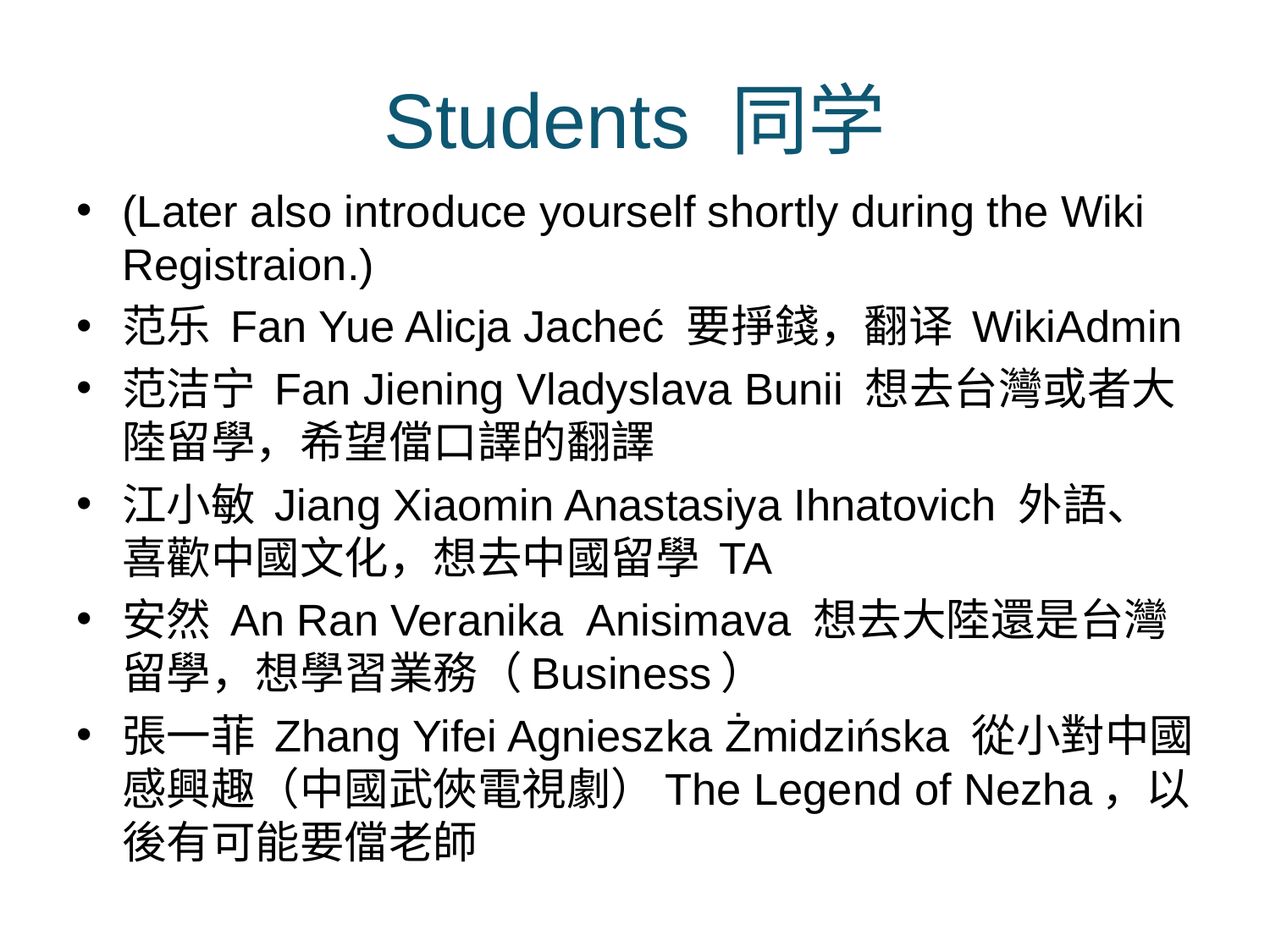

# Students 同学
(Later also introduce yourself shortly during the Wiki Registraion.)
范乐 Fan Yue Alicja Jacheć 要掙錢，翻译 WikiAdmin
范洁宁 Fan Jiening Vladyslava Bunii 想去台灣或者大陸留學，希望儅口譯的翻譯
江小敏 Jiang Xiaomin Anastasiya Ihnatovich 外語、喜歡中國文化，想去中國留學 TA
安然 An Ran Veranika  Anisimava 想去大陸還是台灣留學，想學習業務（Business）
張一菲 Zhang Yifei Agnieszka Żmidzińska 從小對中國感興趣（中國武俠電視劇）The Legend of Nezha，以後有可能要儅老師